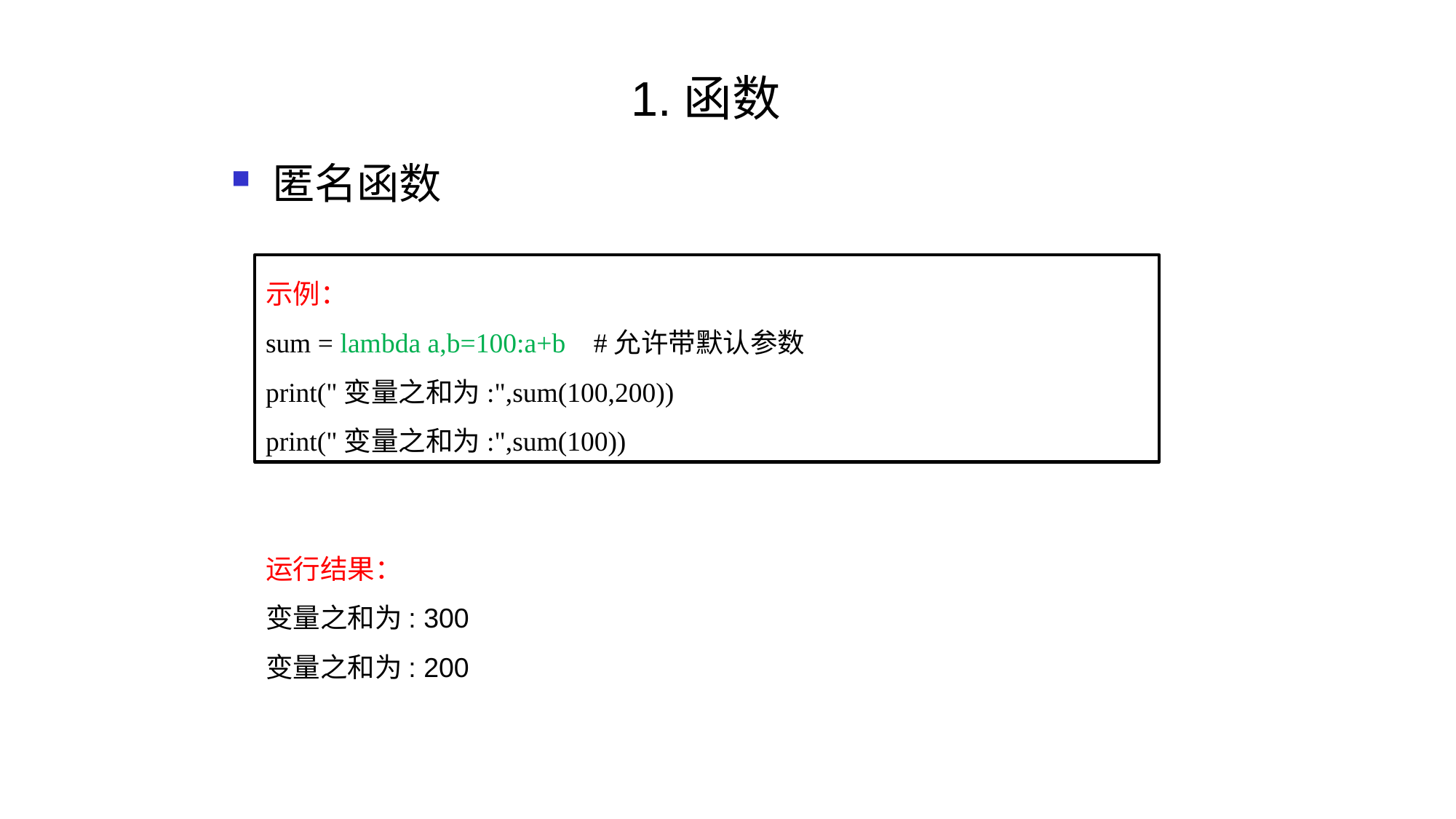

# 1.函数
匿名函数
示例：
sum = lambda a,b=100:a+b    #允许带默认参数
print("变量之和为:",sum(100,200))
print("变量之和为:",sum(100))
运行结果：
变量之和为: 300
变量之和为: 200